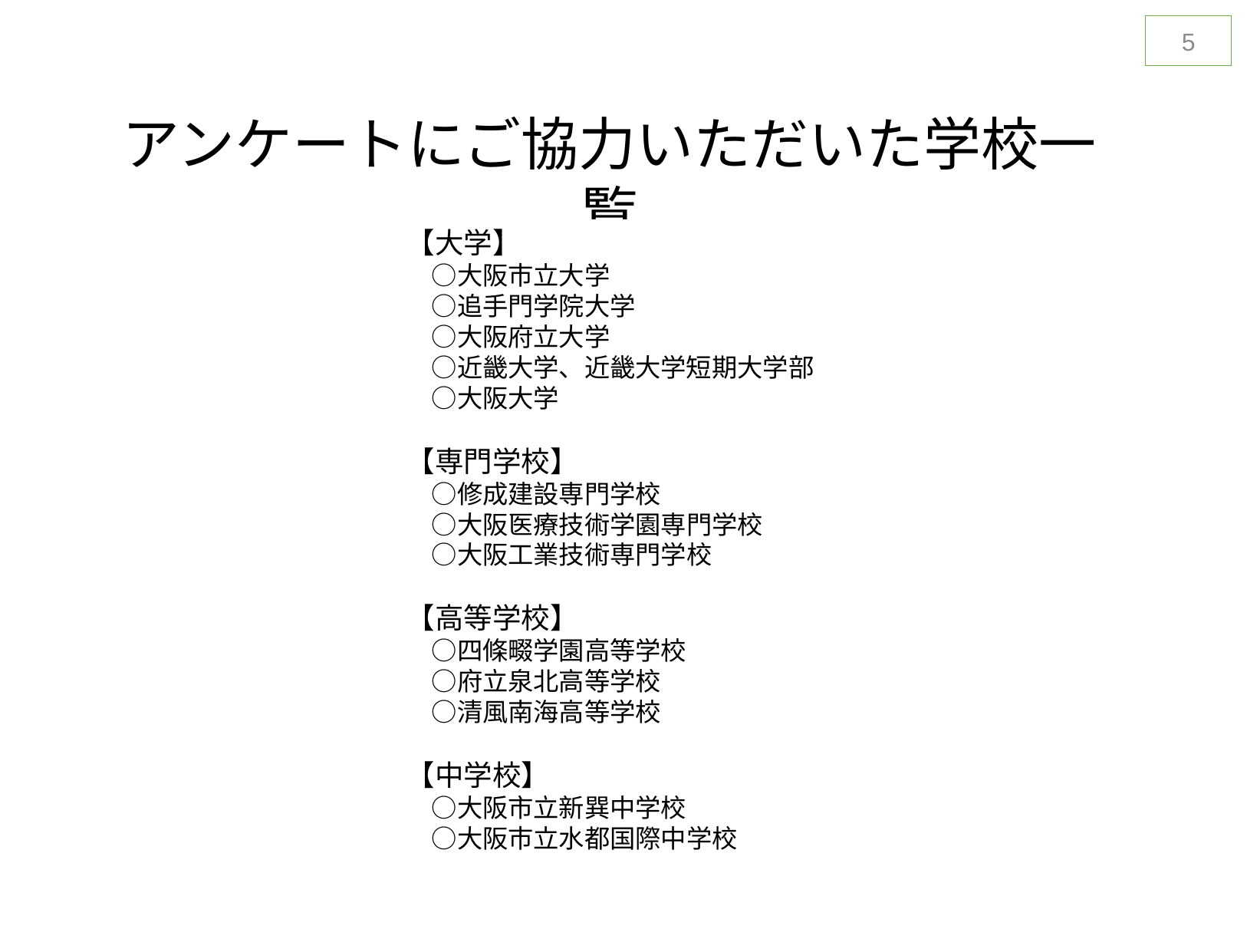

5
アンケートにご協力いただいた学校一覧
【大学】
　○大阪市立大学
　○追手門学院大学
　○大阪府立大学
　○近畿大学、近畿大学短期大学部
　○大阪大学

【専門学校】
　○修成建設専門学校
　○大阪医療技術学園専門学校
　○大阪工業技術専門学校

【高等学校】
　○四條畷学園高等学校
　○府立泉北高等学校
　○清風南海高等学校

【中学校】
　○大阪市立新巽中学校
　○大阪市立水都国際中学校